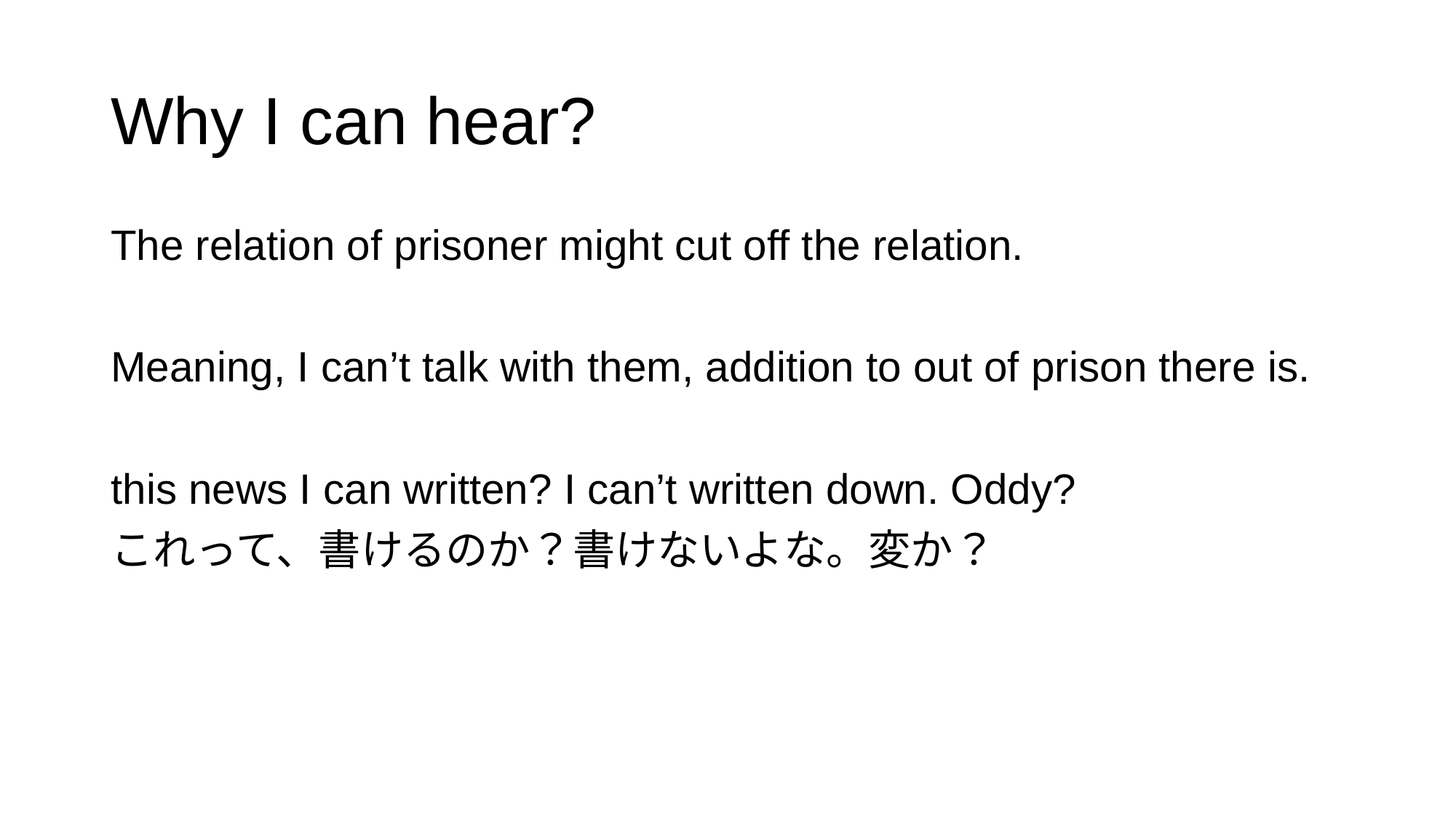

# Why I can hear?
The relation of prisoner might cut off the relation.

Meaning, I can’t talk with them, addition to out of prison there is.

this news I can written? I can’t written down. Oddy?
これって、書けるのか？書けないよな。変か？